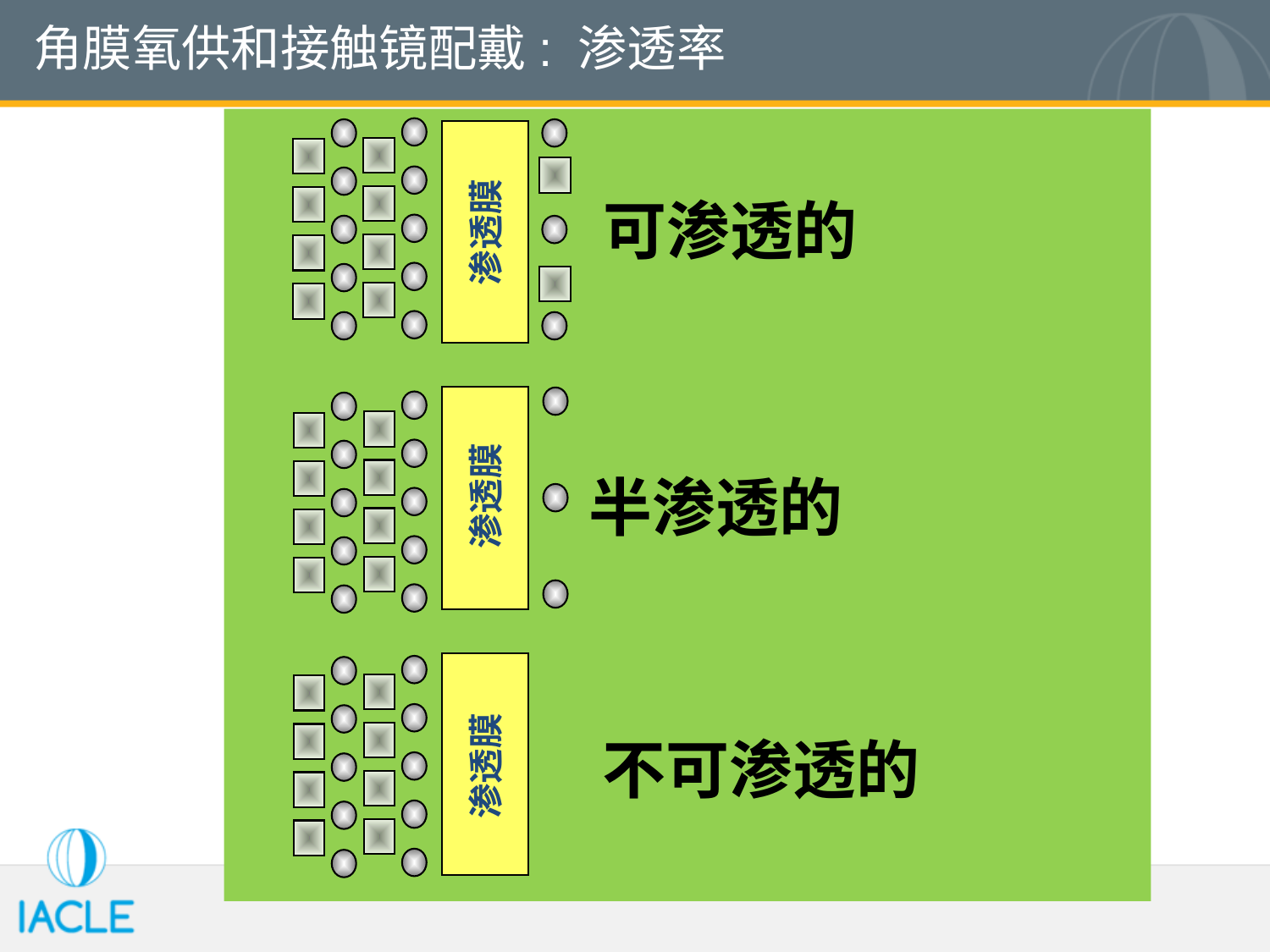

角膜氧供和接触镜配戴: 渗透率

可渗透的
渗透膜

半渗透的
渗透膜

不可渗透的
渗透膜